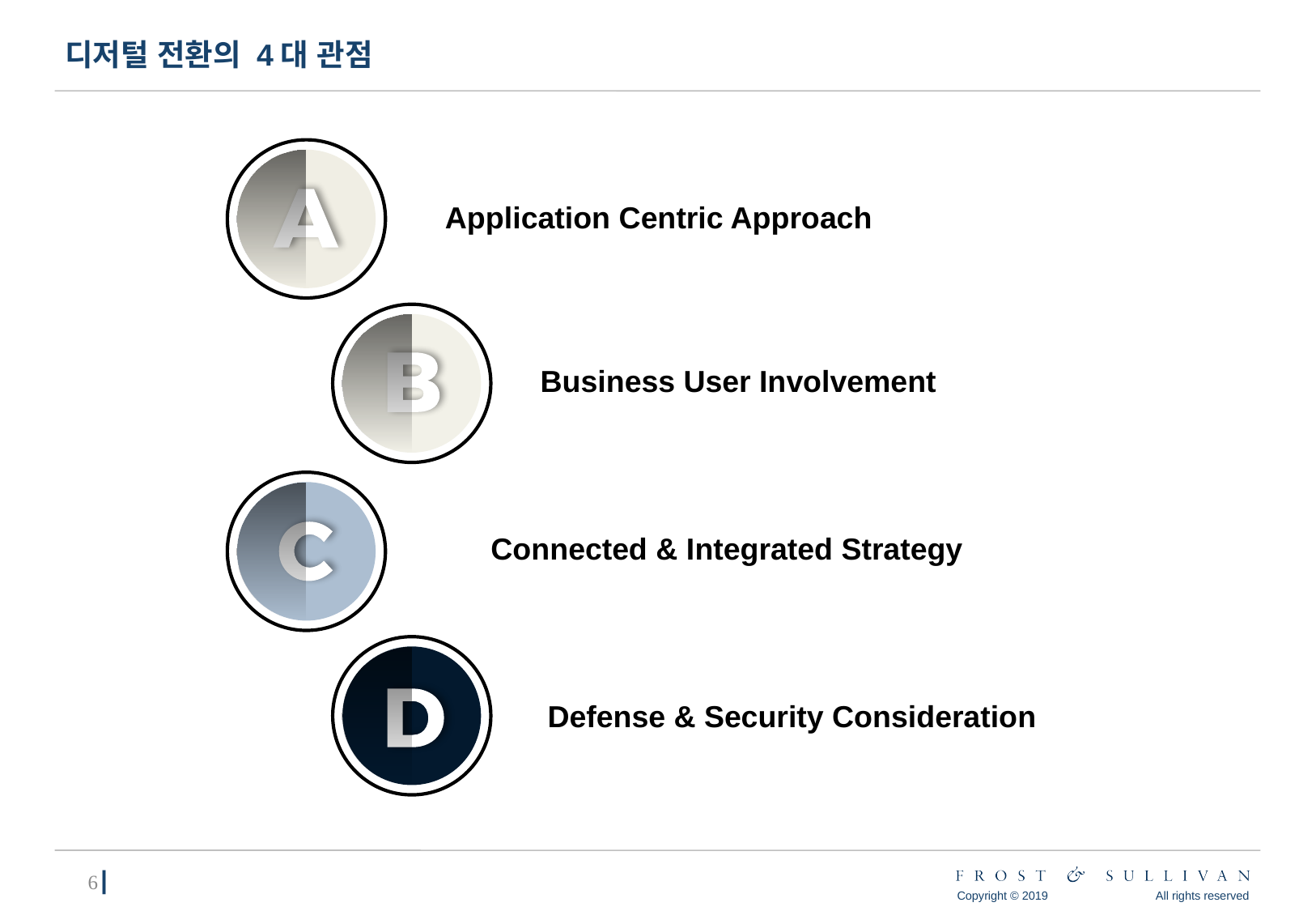

# 디저털 전환의 4대 관점

Application Centric Approach

   Business User Involvement

Connected & Integrated Strategy

Defense & Security Consideration

6┃